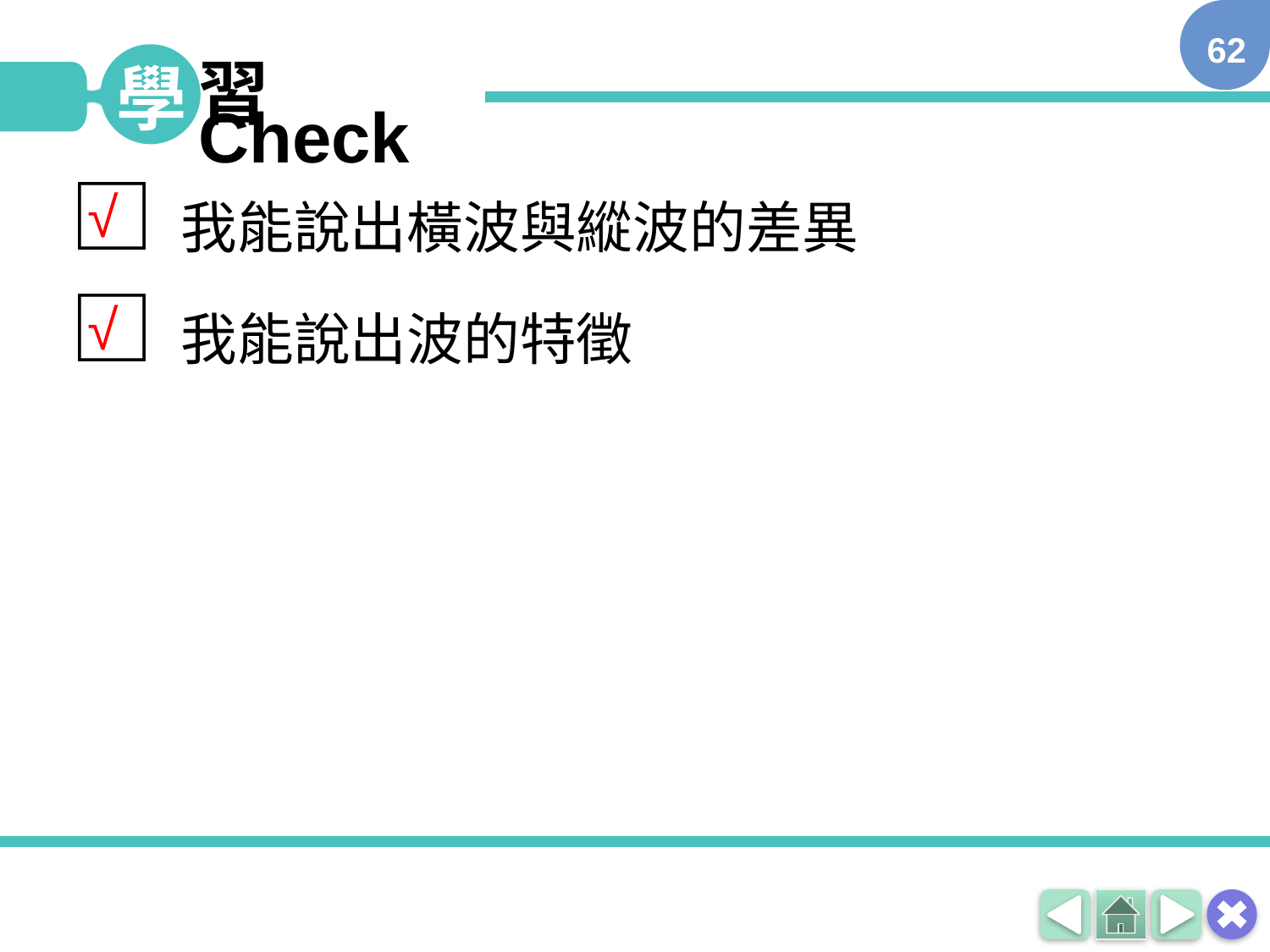

62
□ 我能說出橫波與縱波的差異
□ 我能說出波的特徵
√
√